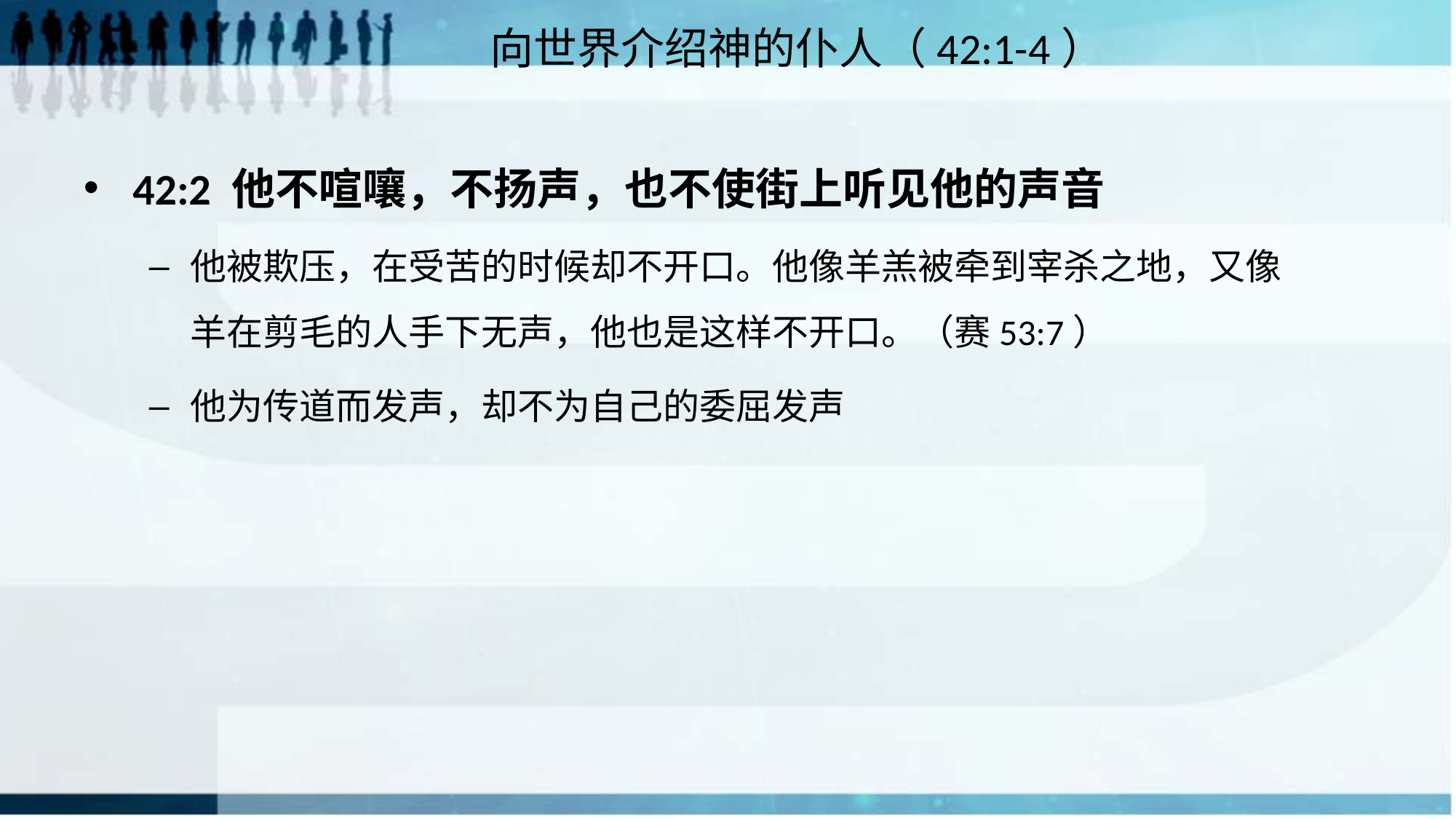

# 向世界介绍神的仆人（42:1-4）
42:2 他不喧嚷，不扬声，也不使街上听见他的声音
他被欺压，在受苦的时候却不开口。他像羊羔被牵到宰杀之地，又像羊在剪毛的人手下无声，他也是这样不开口。（赛53:7）
他为传道而发声，却不为自己的委屈发声